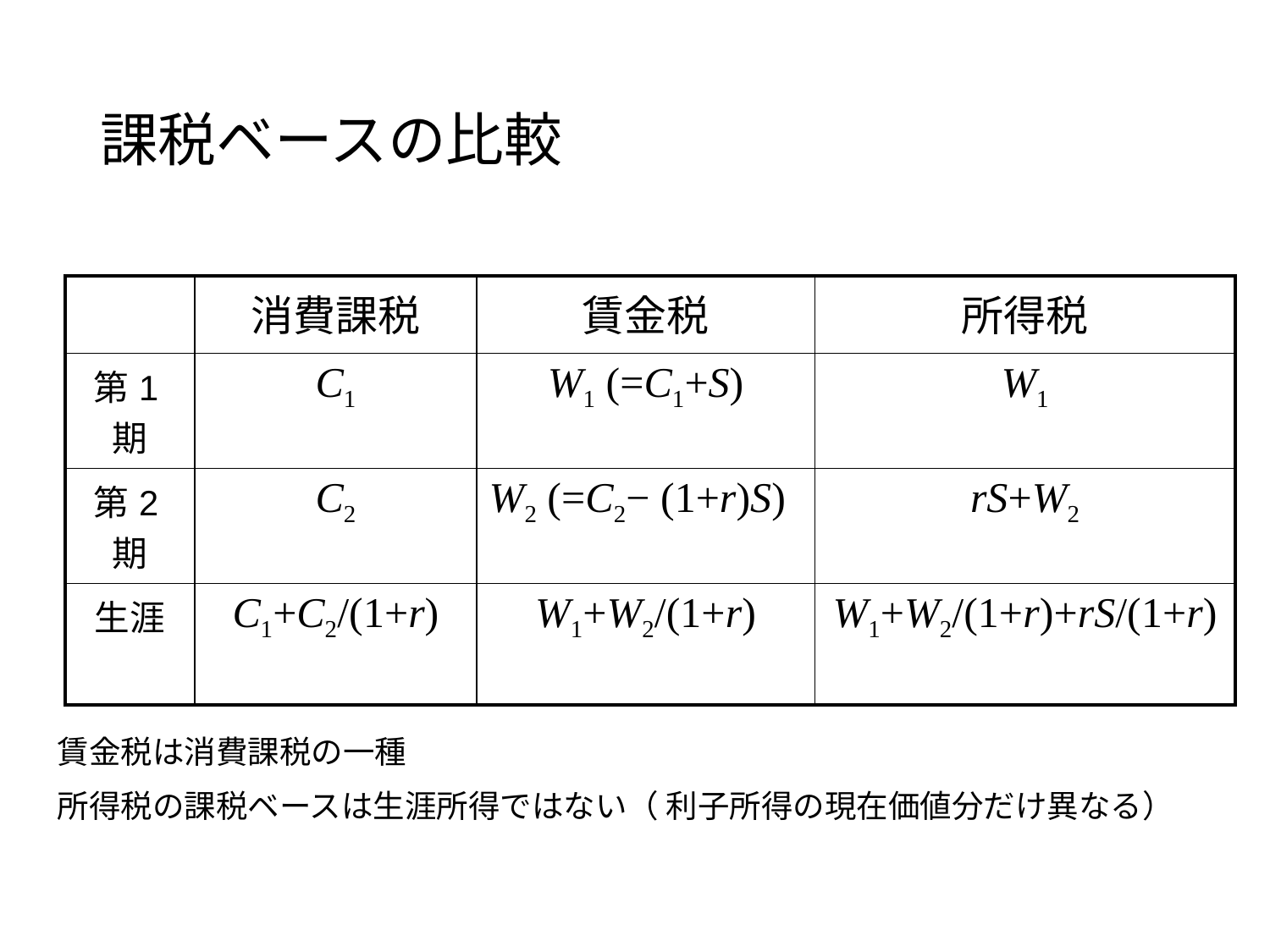

# 課税ベースの比較
|  | 消費課税 | 賃金税 | 所得税 |
| --- | --- | --- | --- |
| 第1期 | C1 | W1 (=C1+S) | W1 |
| 第2期 | C2 | W2 (=C2− (1+r)S) | rS+W2 |
| 生涯 | C1+C2/(1+r) | W1+W2/(1+r) | W1+W2/(1+r)+rS/(1+r) |
賃金税は消費課税の一種
所得税の課税ベースは生涯所得ではない（ 利子所得の現在価値分だけ異なる）